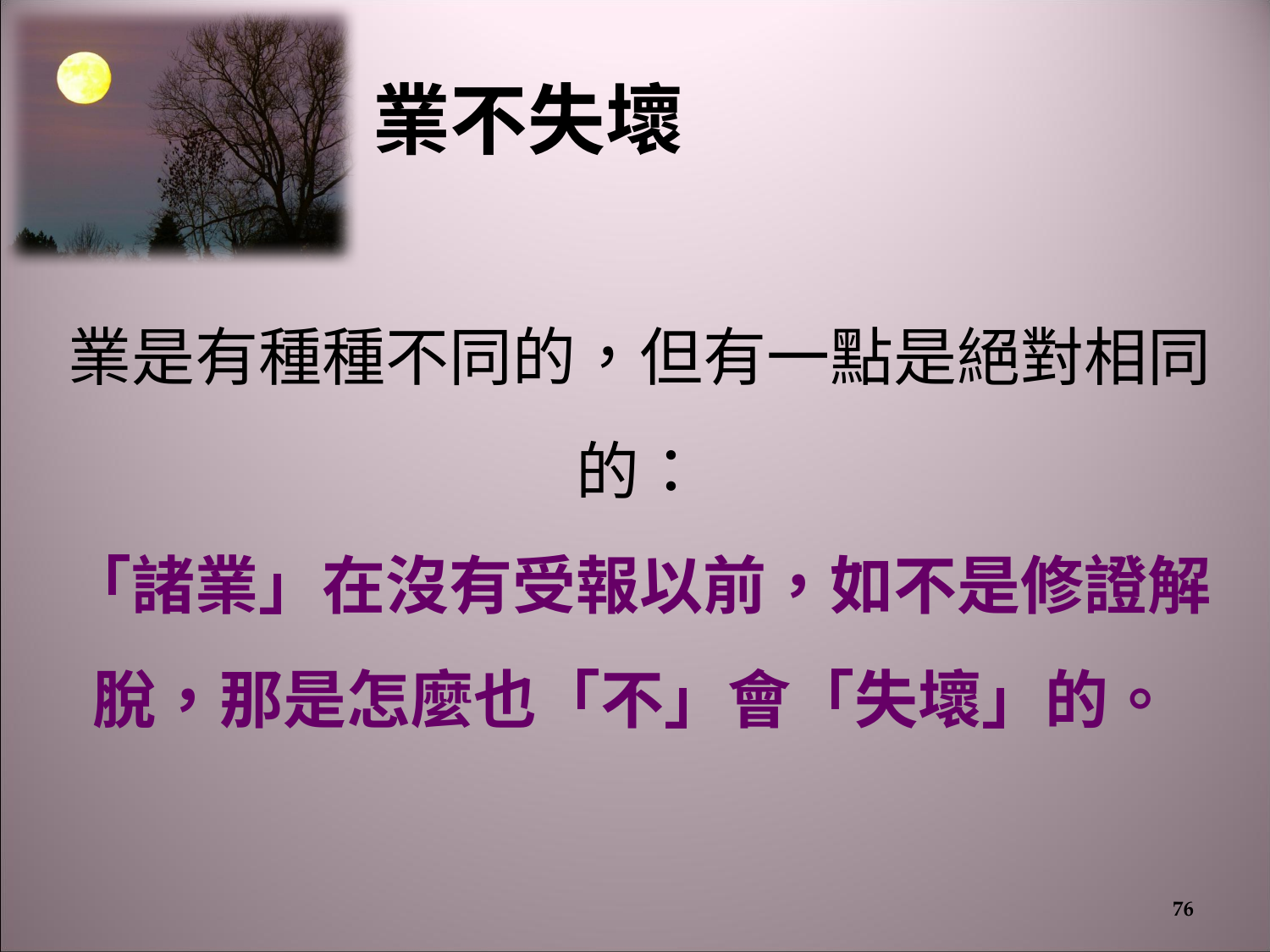

# 業不失壞
業是有種種不同的，但有一點是絕對相同的：
「諸業」在沒有受報以前，如不是修證解脫，那是怎麼也「不」會「失壞」的。
76